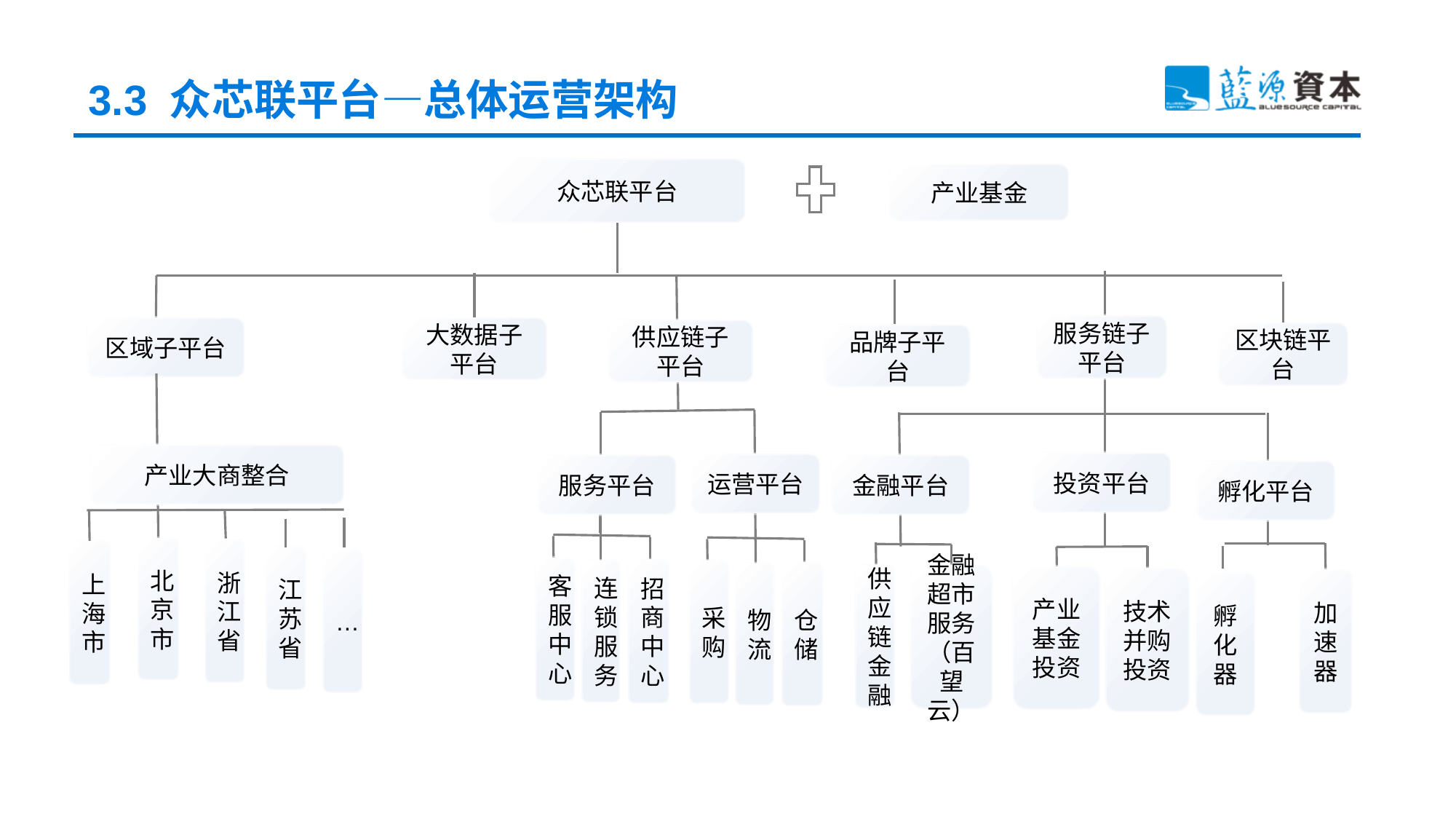

3.3 众芯联平台—总体运营架构

众芯联平台
产业基金
服务链子平台
区域子平台
大数据子平台
供应链子平台
投资平台
运营平台
金融平台
服务平台
北京市
浙江省
上海市
客服中心
招商中心
采购
连锁服务
仓储
物流
供应链金融
金融超市服务
（百望云）
产业基金投资
技术并购投资
加速器
孵化器
区块链平台
品牌子平台
产业大商整合
孵化平台
江苏省
…